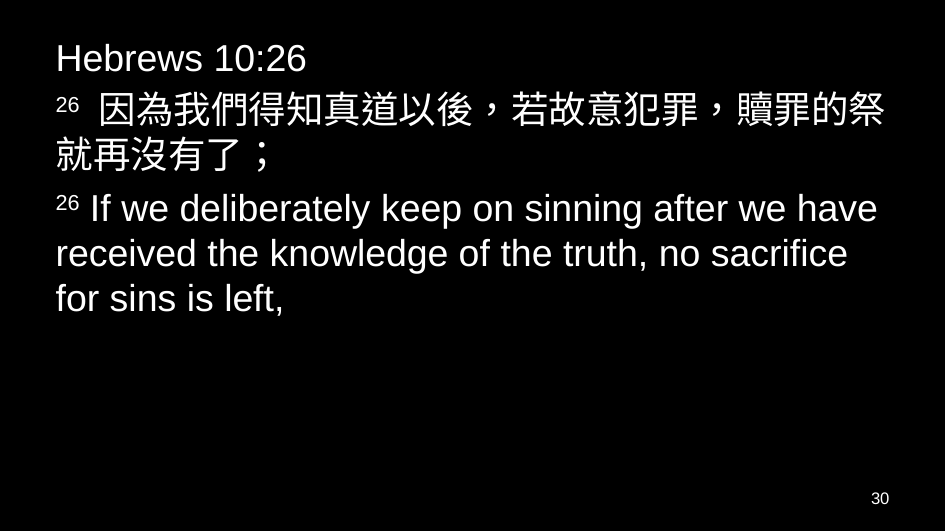

Hebrews 10:26
26 因為我們得知真道以後，若故意犯罪，贖罪的祭就再沒有了；
26 If we deliberately keep on sinning after we have received the knowledge of the truth, no sacrifice for sins is left,
30